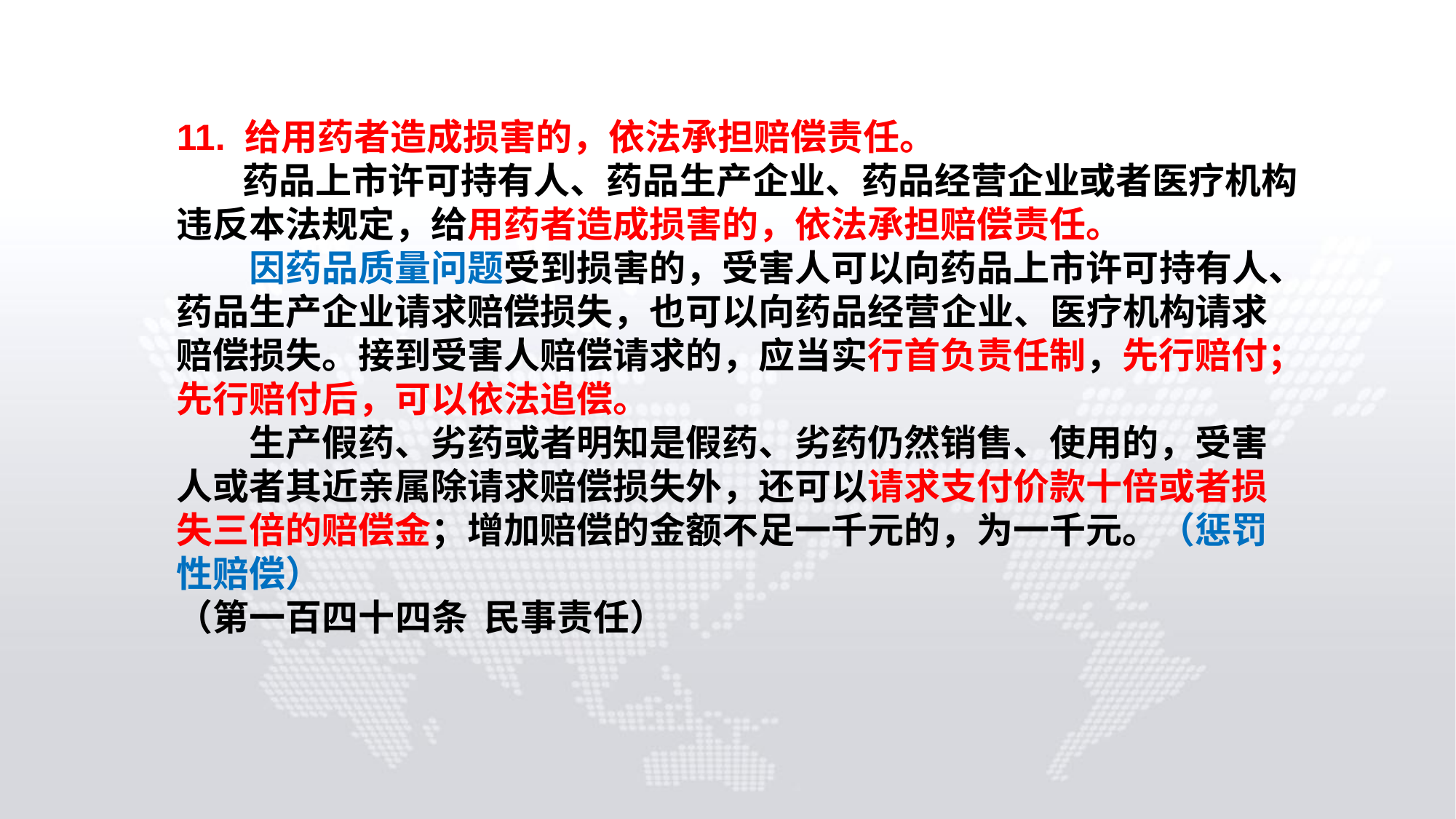

11. 给用药者造成损害的，依法承担赔偿责任。
       药品上市许可持有人、药品生产企业、药品经营企业或者医疗机构违反本法规定，给用药者造成损害的，依法承担赔偿责任。
　　因药品质量问题受到损害的，受害人可以向药品上市许可持有人、药品生产企业请求赔偿损失，也可以向药品经营企业、医疗机构请求赔偿损失。接到受害人赔偿请求的，应当实行首负责任制，先行赔付；先行赔付后，可以依法追偿。
　　生产假药、劣药或者明知是假药、劣药仍然销售、使用的，受害人或者其近亲属除请求赔偿损失外，还可以请求支付价款十倍或者损失三倍的赔偿金；增加赔偿的金额不足一千元的，为一千元。（惩罚性赔偿）
（第一百四十四条  民事责任）